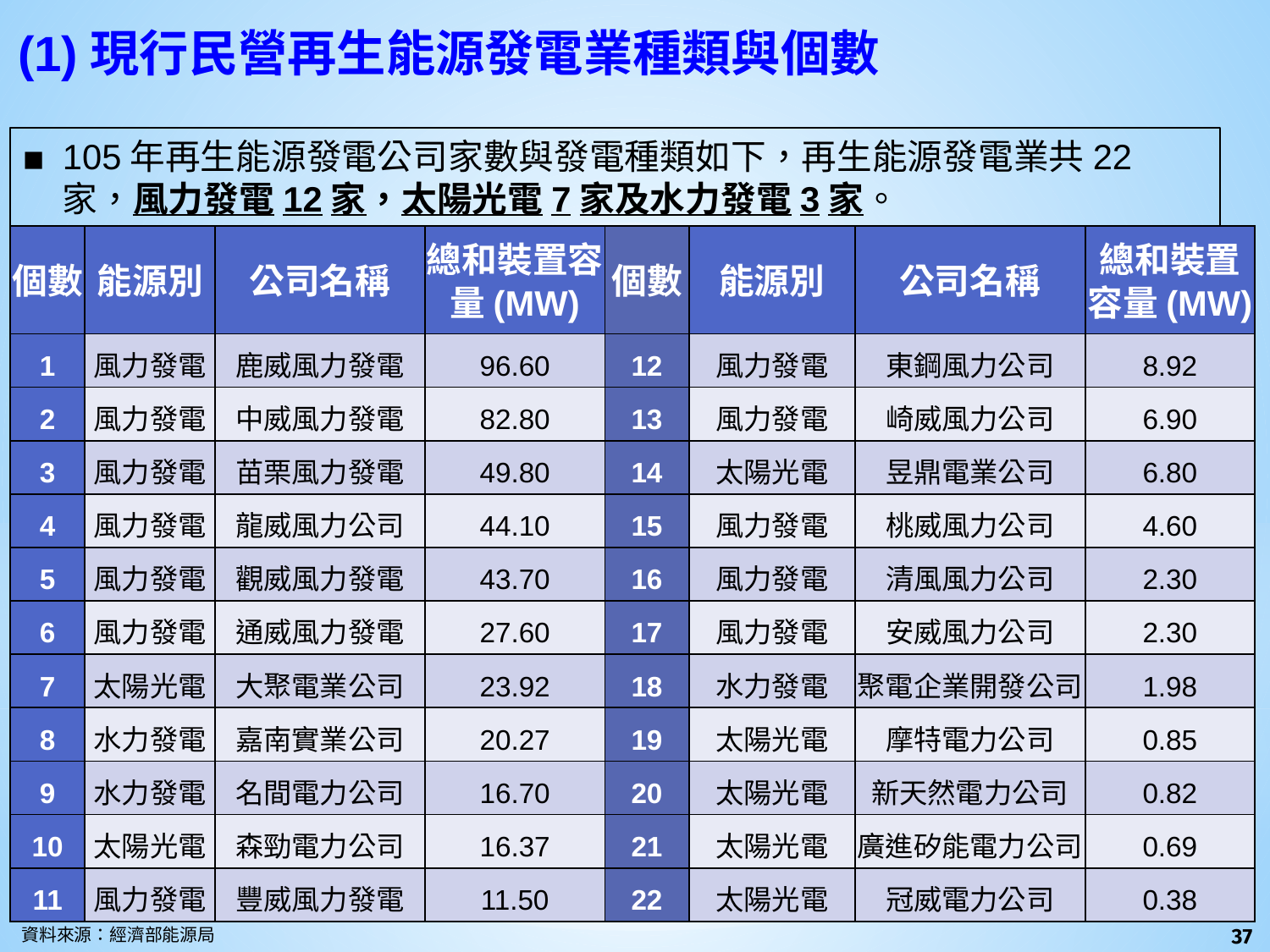

(1)現行民營再生能源發電業種類與個數
105年再生能源發電公司家數與發電種類如下，再生能源發電業共22家，風力發電12家，太陽光電7家及水力發電3家。
| 個數 | 能源別 | 公司名稱 | 總和裝置容量(MW) | 個數 | 能源別 | 公司名稱 | 總和裝置容量(MW) |
| --- | --- | --- | --- | --- | --- | --- | --- |
| 1 | 風力發電 | 鹿威風力發電 | 96.60 | 12 | 風力發電 | 東鋼風力公司 | 8.92 |
| 2 | 風力發電 | 中威風力發電 | 82.80 | 13 | 風力發電 | 崎威風力公司 | 6.90 |
| 3 | 風力發電 | 苗栗風力發電 | 49.80 | 14 | 太陽光電 | 昱鼎電業公司 | 6.80 |
| 4 | 風力發電 | 龍威風力公司 | 44.10 | 15 | 風力發電 | 桃威風力公司 | 4.60 |
| 5 | 風力發電 | 觀威風力發電 | 43.70 | 16 | 風力發電 | 清風風力公司 | 2.30 |
| 6 | 風力發電 | 通威風力發電 | 27.60 | 17 | 風力發電 | 安威風力公司 | 2.30 |
| 7 | 太陽光電 | 大聚電業公司 | 23.92 | 18 | 水力發電 | 聚電企業開發公司 | 1.98 |
| 8 | 水力發電 | 嘉南實業公司 | 20.27 | 19 | 太陽光電 | 摩特電力公司 | 0.85 |
| 9 | 水力發電 | 名間電力公司 | 16.70 | 20 | 太陽光電 | 新天然電力公司 | 0.82 |
| 10 | 太陽光電 | 森勁電力公司 | 16.37 | 21 | 太陽光電 | 廣進矽能電力公司 | 0.69 |
| 11 | 風力發電 | 豐威風力發電 | 11.50 | 22 | 太陽光電 | 冠威電力公司 | 0.38 |
資料來源：經濟部能源局
37